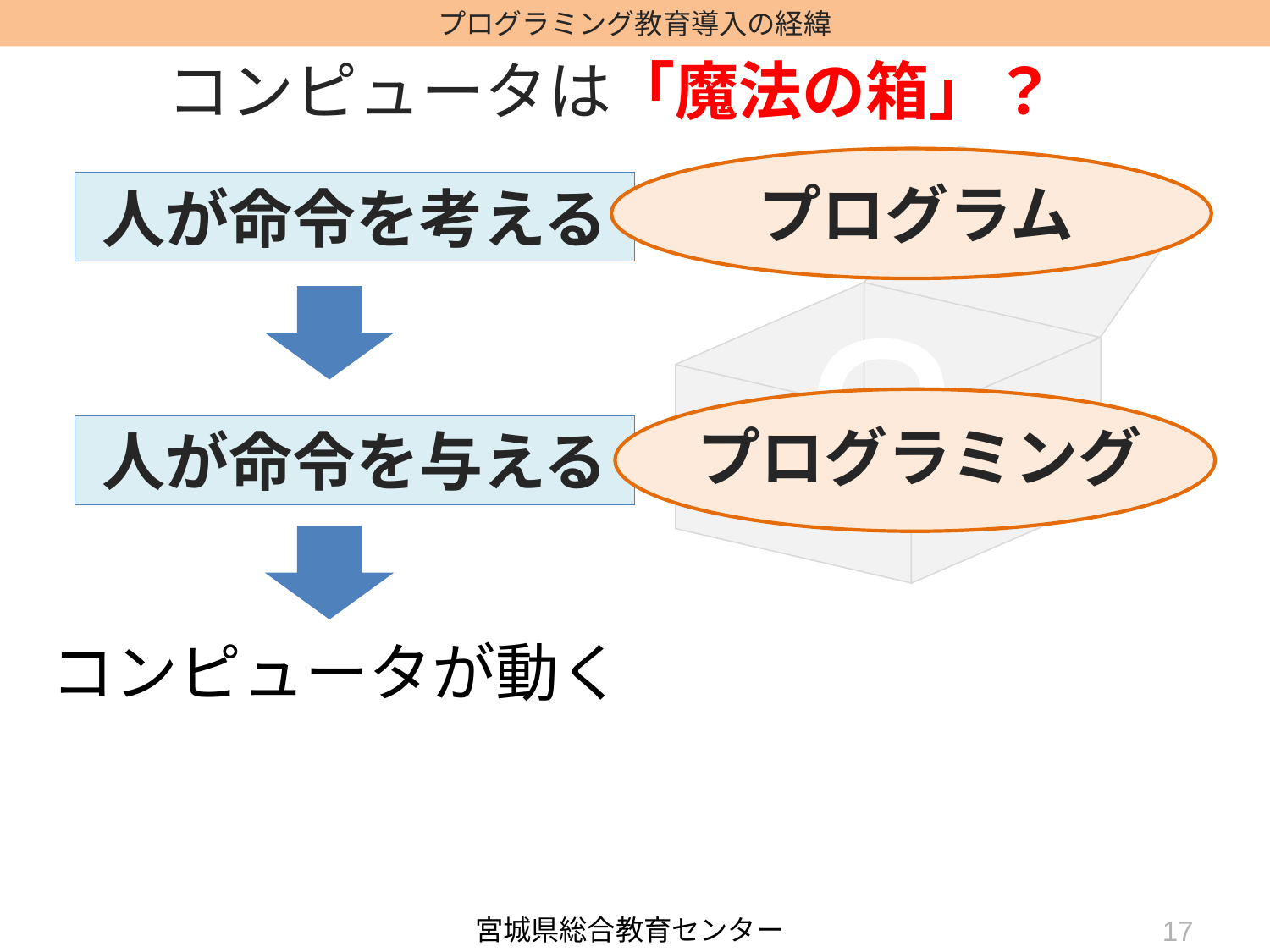

コンピュータは「魔法の箱」？

?

プログラム
人が命令を考える

プログラミング
人が命令を与える

コンピュータが動く
17